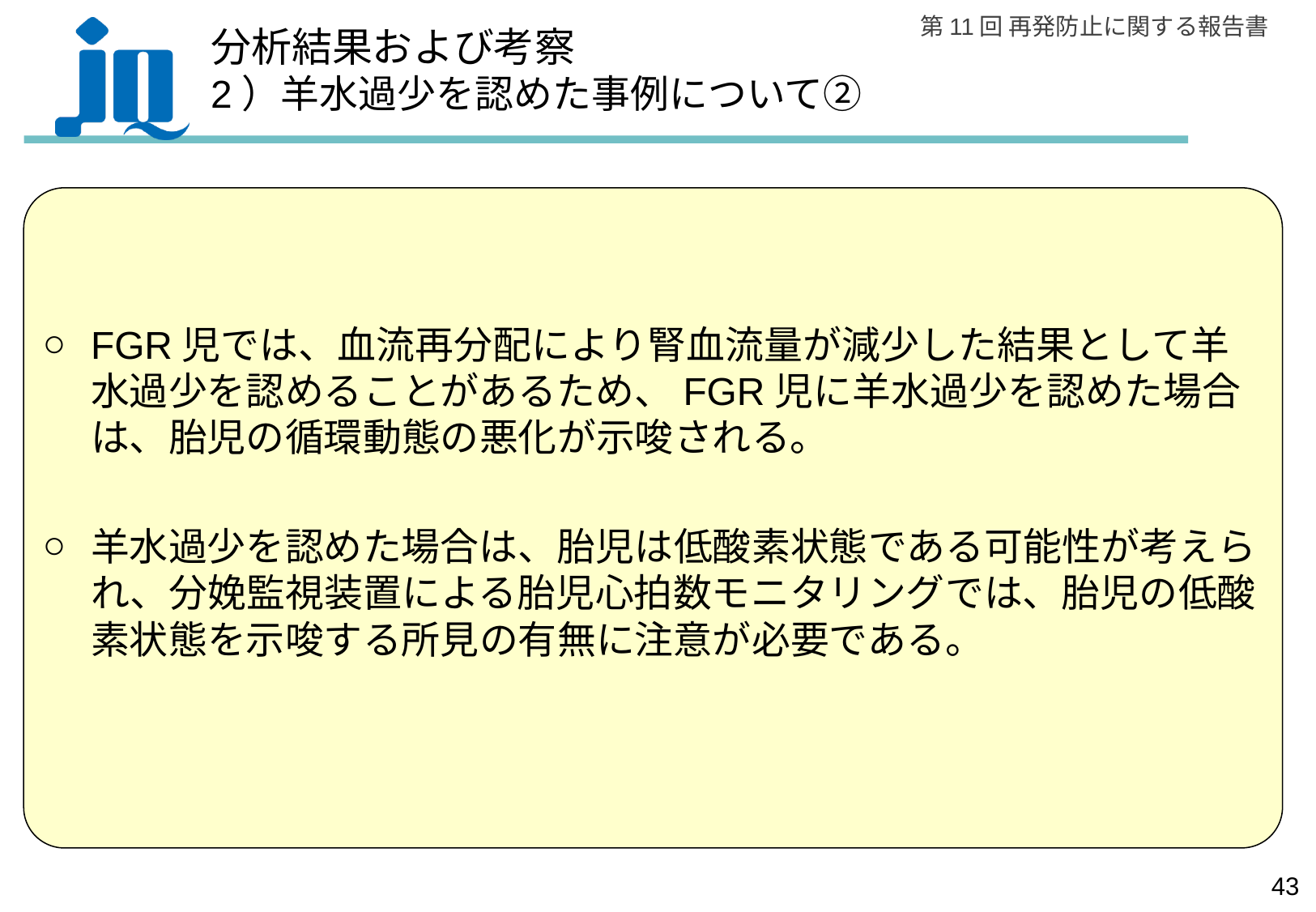

分析結果および考察
2）羊水過少を認めた事例について②
FGR児では、血流再分配により腎血流量が減少した結果として羊水過少を認めることがあるため、FGR児に羊水過少を認めた場合は、胎児の循環動態の悪化が示唆される。

羊水過少を認めた場合は、胎児は低酸素状態である可能性が考えられ、分娩監視装置による胎児心拍数モニタリングでは、胎児の低酸素状態を示唆する所見の有無に注意が必要である。

43